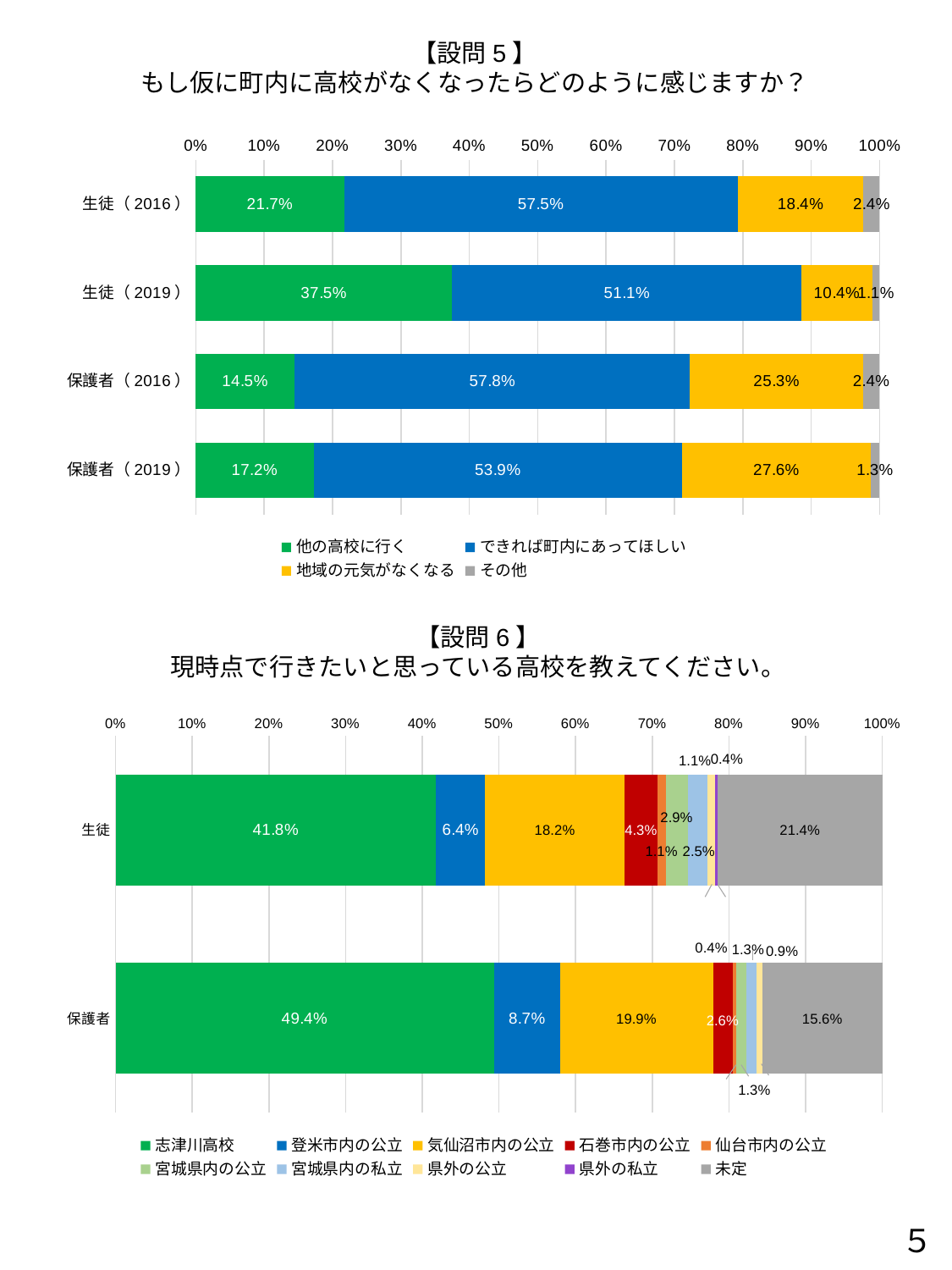

【設問5】
もし仮に町内に高校がなくなったらどのように感じますか？

### Chart

| Category | 他の高校に行く | できれば町内にあってほしい | 地域の元気がなくなる | その他 |
|---|---|---|---|---|
| 生徒（2016） | 0.2169811320754717 | 0.5754716981132075 | 0.18396226415094338 | 0.02358490566037736 |
| 生徒（2019） | 0.375 | 0.5107142857142857 | 0.10357142857142858 | 0.010714285714285714 |
| 保護者（2016） | 0.14457831325301204 | 0.5783132530120482 | 0.25301204819277107 | 0.024096385542168676 |
| 保護者（2019） | 0.1724137931034483 | 0.5387931034482759 | 0.27586206896551724 | 0.01293103448275862 |
【設問6】
現時点で行きたいと思っている高校を教えてください。

### Chart

| Category | 志津川高校 | 登米市内の公立 | 気仙沼市内の公立 | 石巻市内の公立 | 仙台市内の公立 | 宮城県内の公立 | 宮城県内の私立 | 県外の公立 | 県外の私立 | 未定 |
|---|---|---|---|---|---|---|---|---|---|---|
| 生徒 | 0.41785714285714287 | 0.06428571428571428 | 0.18214285714285713 | 0.04285714285714286 | 0.010714285714285714 | 0.02857142857142857 | 0.025 | 0.010714285714285714 | 0.0035714285714285713 | 0.21428571428571427 |
| 保護者 | 0.4935064935064935 | 0.08658008658008658 | 0.19913419913419914 | 0.025974025974025976 | 0.004329004329004329 | 0.012987012987012988 | 0.012987012987012988 | 0.008658008658008658 | 0.0 | 0.15584415584415584 |
５